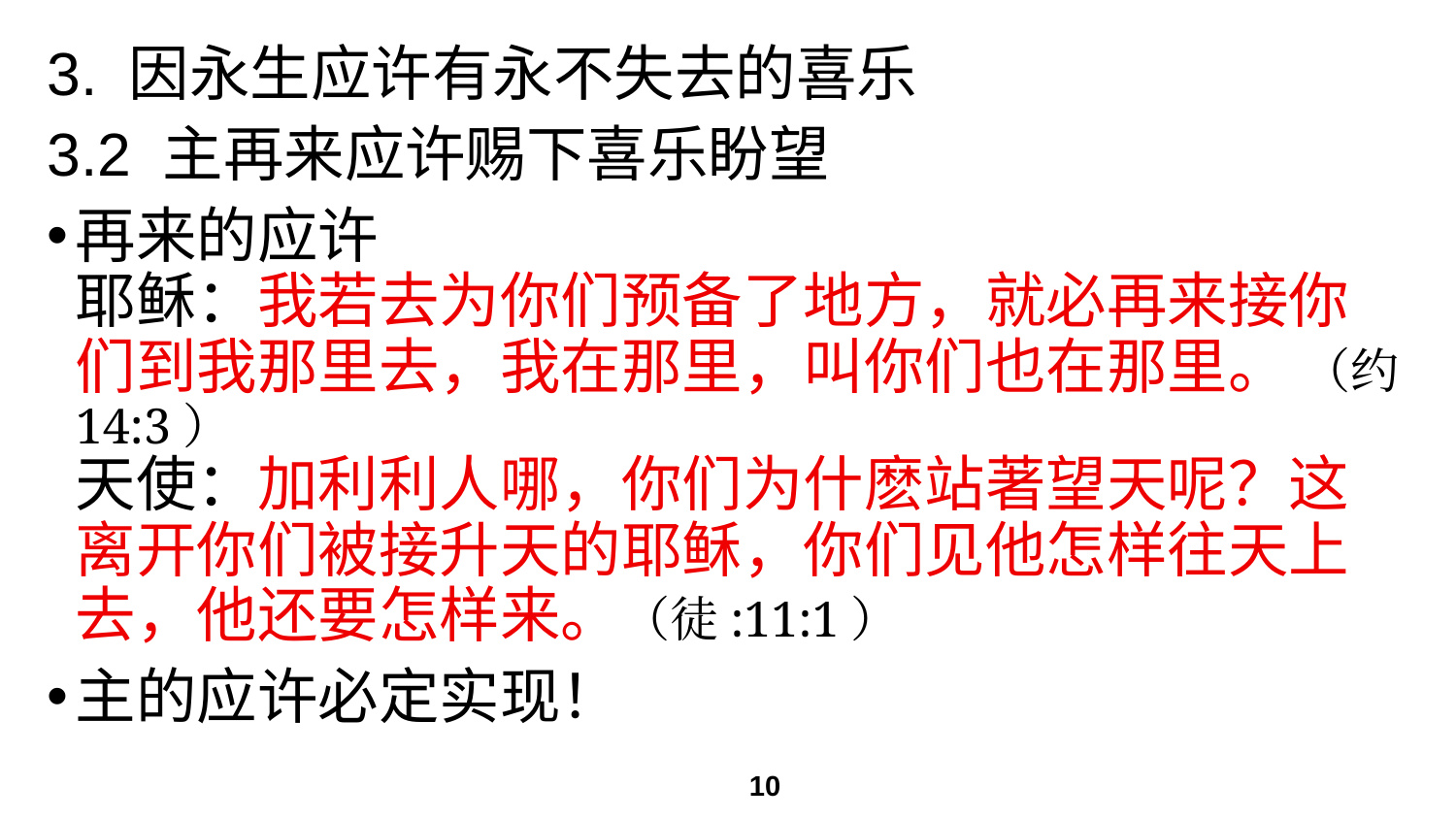

# 3. 因永生应许有永不失去的喜乐
3.2 主再来应许赐下喜乐盼望
再来的应许
耶稣：我若去为你们预备了地方，就必再来接你们到我那里去，我在那里，叫你们也在那里。 （约14:3）
天使：加利利人哪，你们为什麽站著望天呢？这离开你们被接升天的耶稣，你们见他怎样往天上去，他还要怎样来。（徒:11:1）
主的应许必定实现！
10